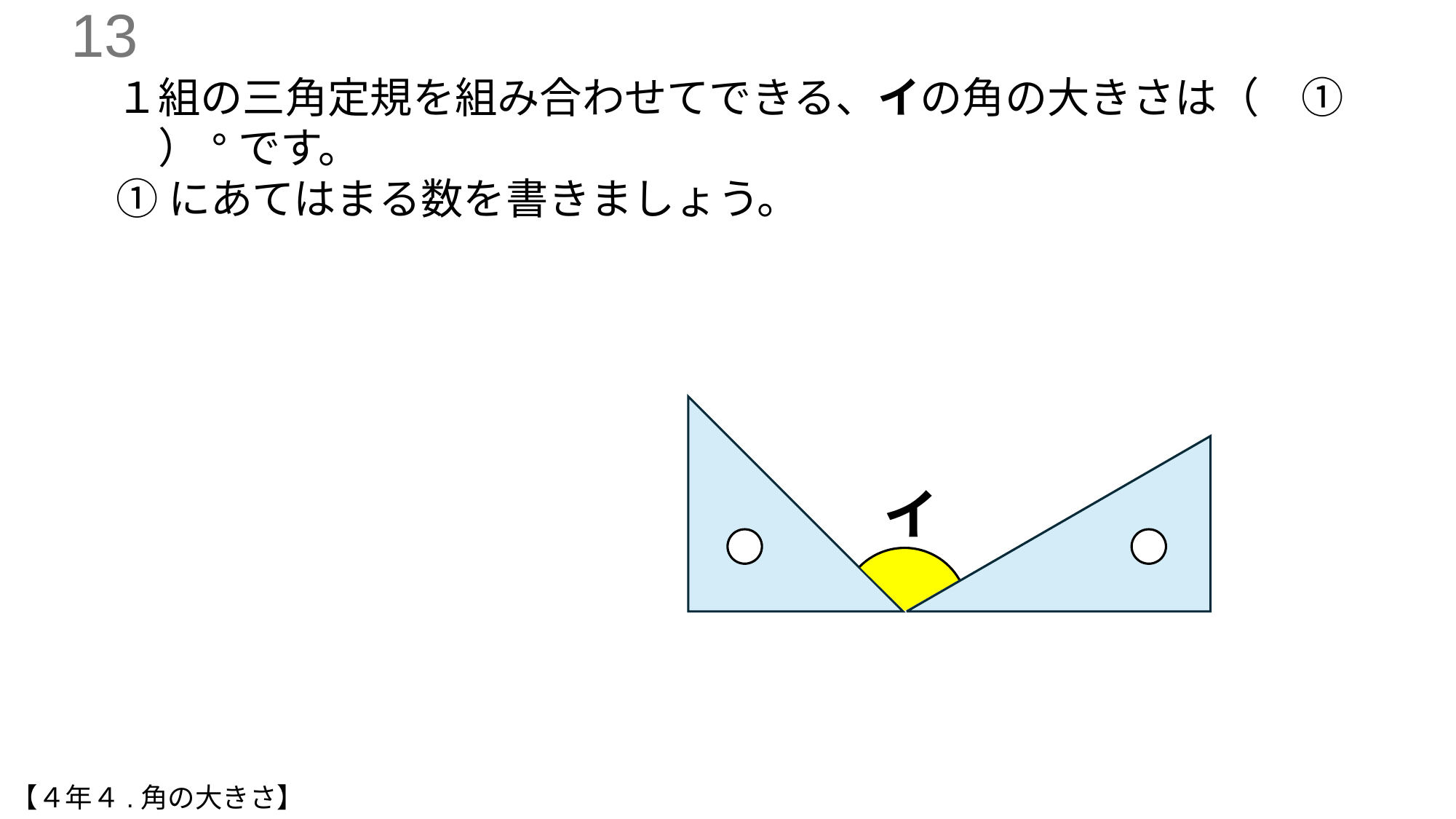

13
１組の三角定規を組み合わせてできる、イの角の大きさは（　①　）°です。
①にあてはまる数を書きましょう。

イ
c

【４年４.角の大きさ】